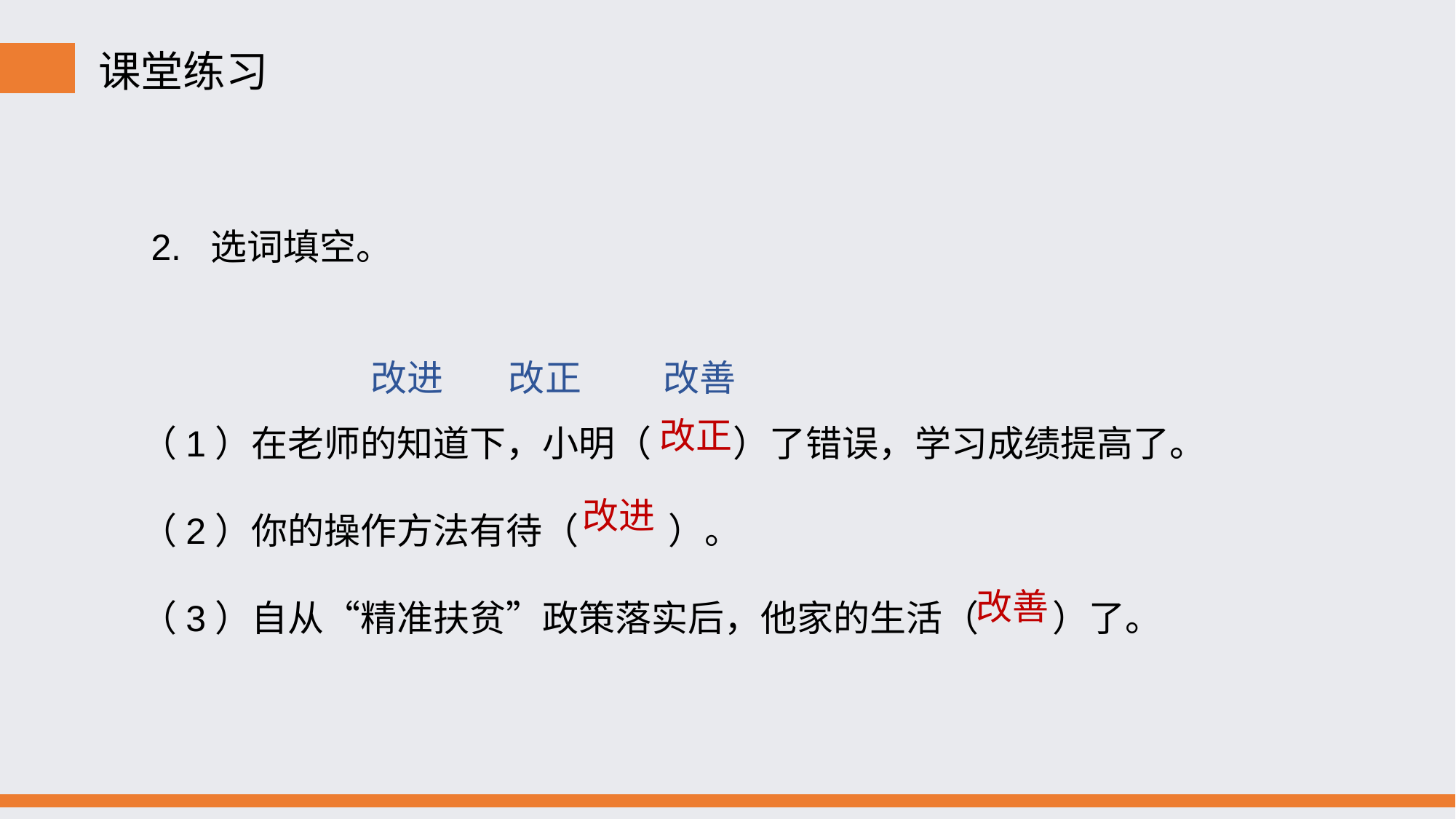

课堂练习
 2.  选词填空。

                           改进        改正          改善
（1）在老师的知道下，小明（          ）了错误，学习成绩提高了。
（2）你的操作方法有待（           ）。
（3）自从“精准扶贫”政策落实后，他家的生活（         ）了。
改正
改进
改善